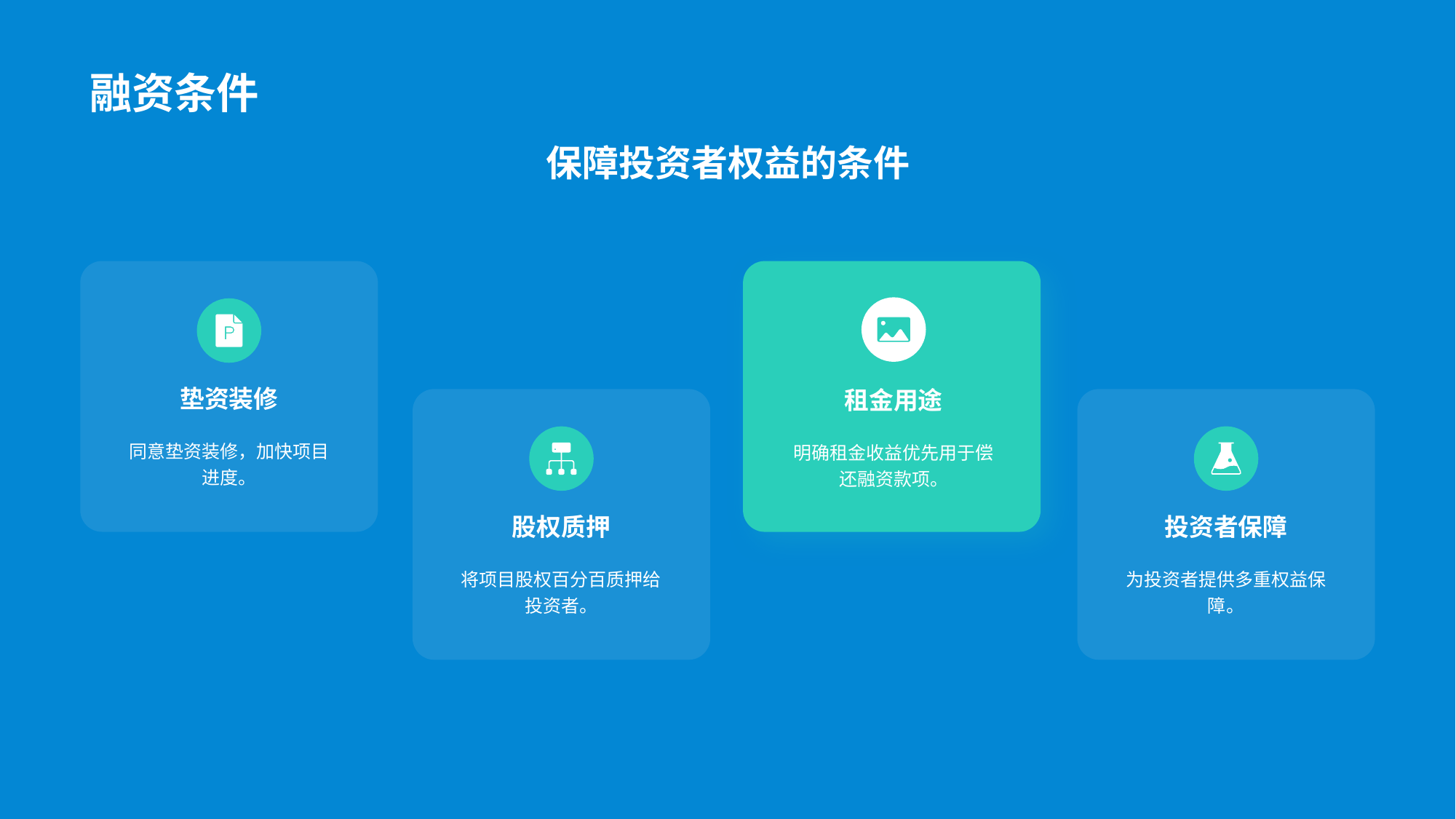

# 融资条件
保障投资者权益的条件

垫资装修
同意垫资装修，加快项目进度。

租金用途
明确租金收益优先用于偿还融资款项。

股权质押
将项目股权百分百质押给投资者。

投资者保障
为投资者提供多重权益保障。